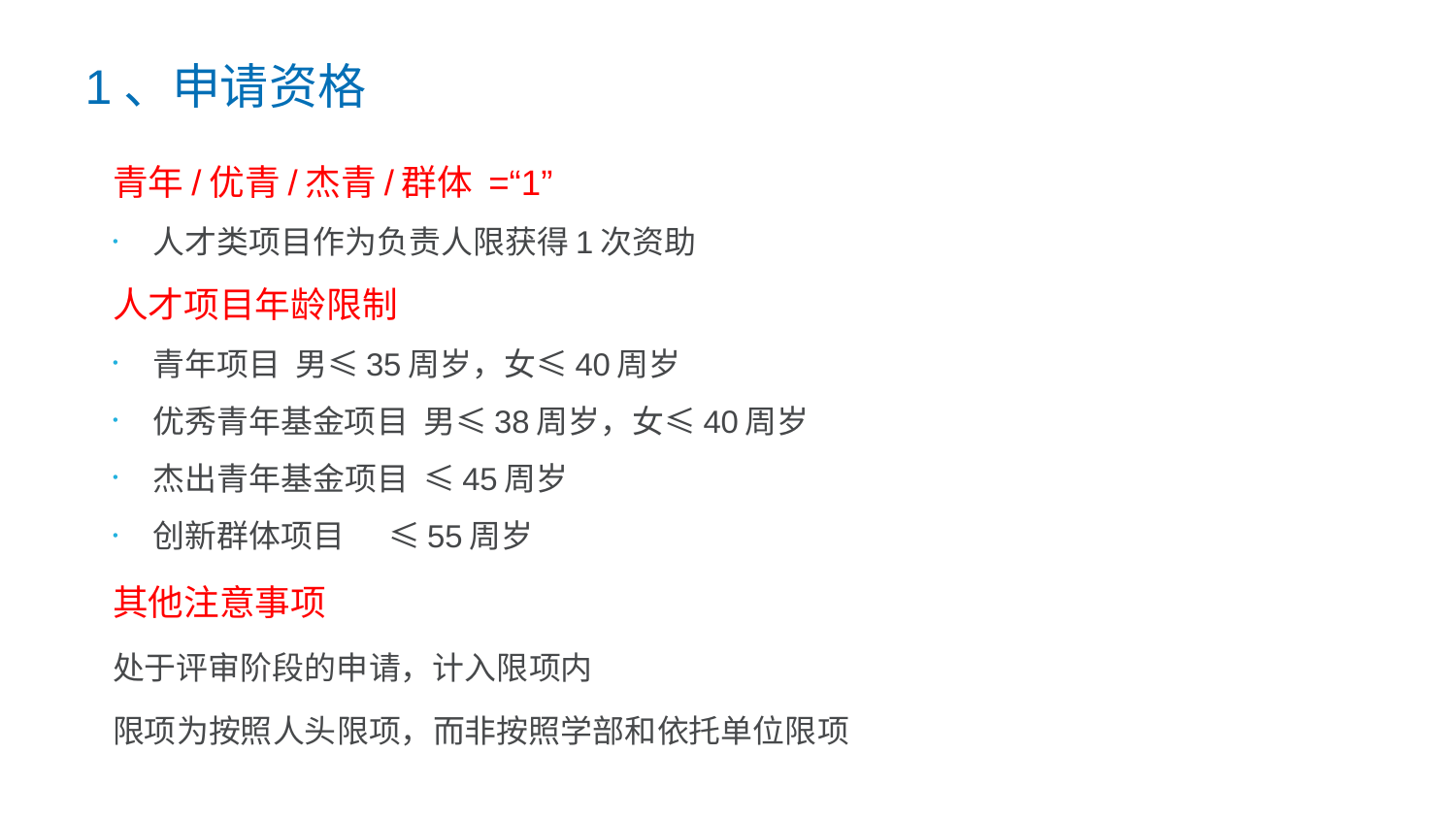

1、申请资格
青年/优青/杰青/群体 =“1”
人才类项目作为负责人限获得1次资助
人才项目年龄限制
青年项目  男≤35周岁，女≤40周岁
优秀青年基金项目  男≤38周岁，女≤40周岁
杰出青年基金项目  ≤45周岁
创新群体项目      ≤55周岁
其他注意事项
处于评审阶段的申请，计入限项内
限项为按照人头限项，而非按照学部和依托单位限项